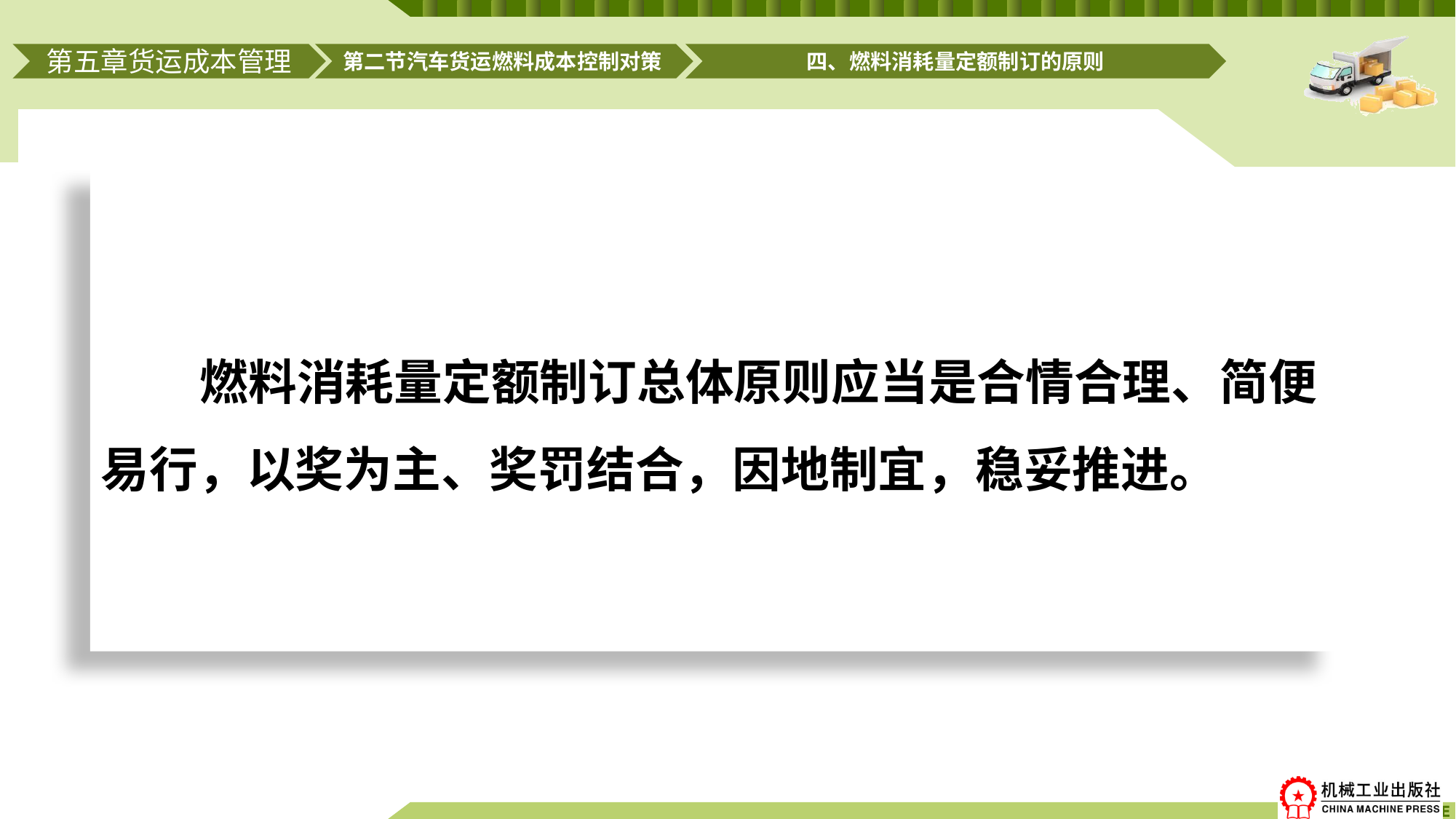

第二节汽车货运燃料成本控制对策
四、燃料消耗量定额制订的原则
第五章货运成本管理
# 燃料消耗量定额制订总体原则应当是合情合理、简便易行，以奖为主、奖罚结合，因地制宜，稳妥推进。